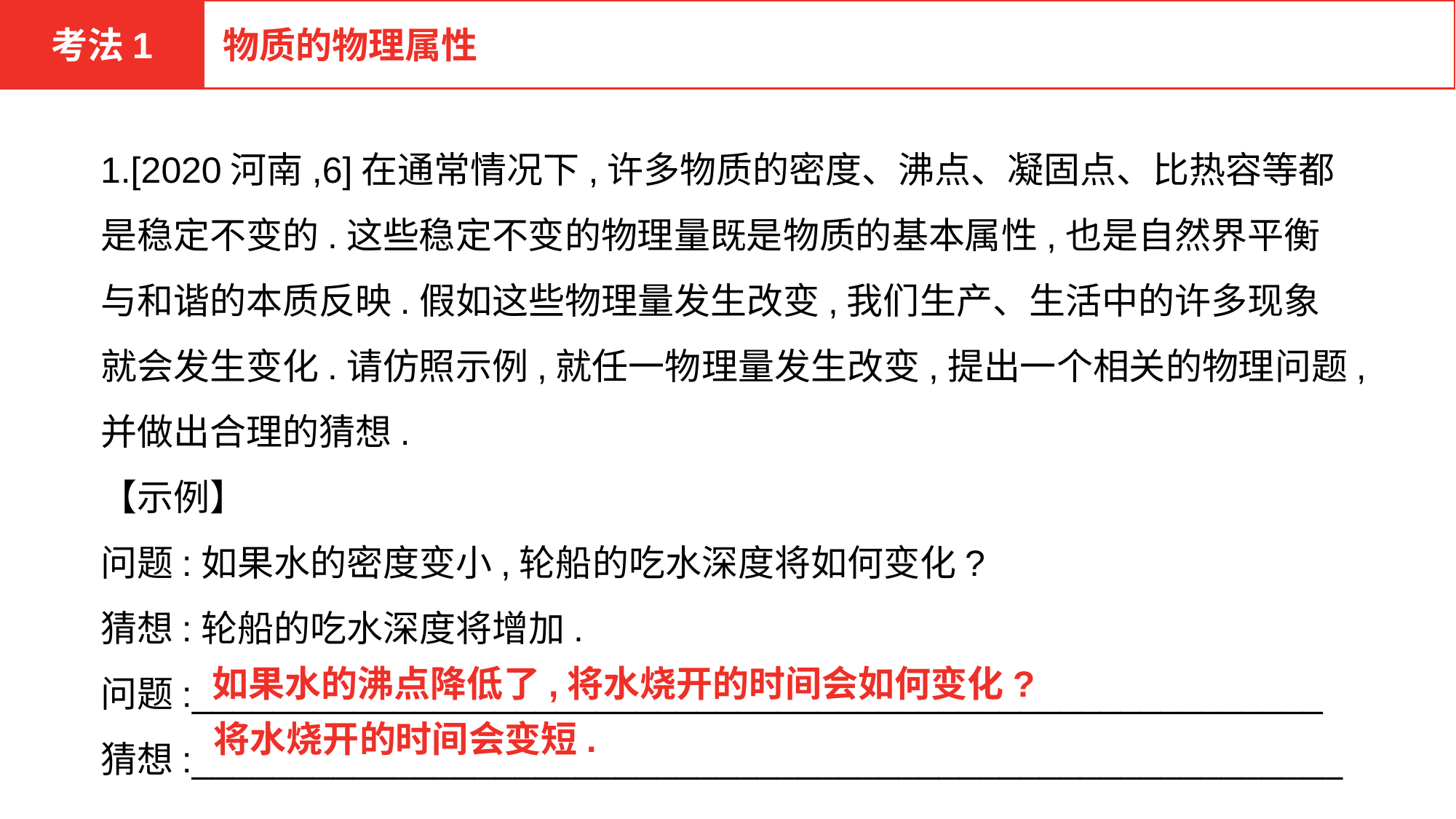

考法1
物质的物理属性
1.[2020河南,6]在通常情况下,许多物质的密度、沸点、凝固点、比热容等都是稳定不变的.这些稳定不变的物理量既是物质的基本属性,也是自然界平衡与和谐的本质反映.假如这些物理量发生改变,我们生产、生活中的许多现象就会发生变化.请仿照示例,就任一物理量发生改变,提出一个相关的物理问题,并做出合理的猜想.
【示例】
问题:如果水的密度变小,轮船的吃水深度将如何变化?
猜想:轮船的吃水深度将增加.
问题:________________________________________________________
猜想:_________________________________________________________
如果水的沸点降低了,将水烧开的时间会如何变化?
将水烧开的时间会变短.